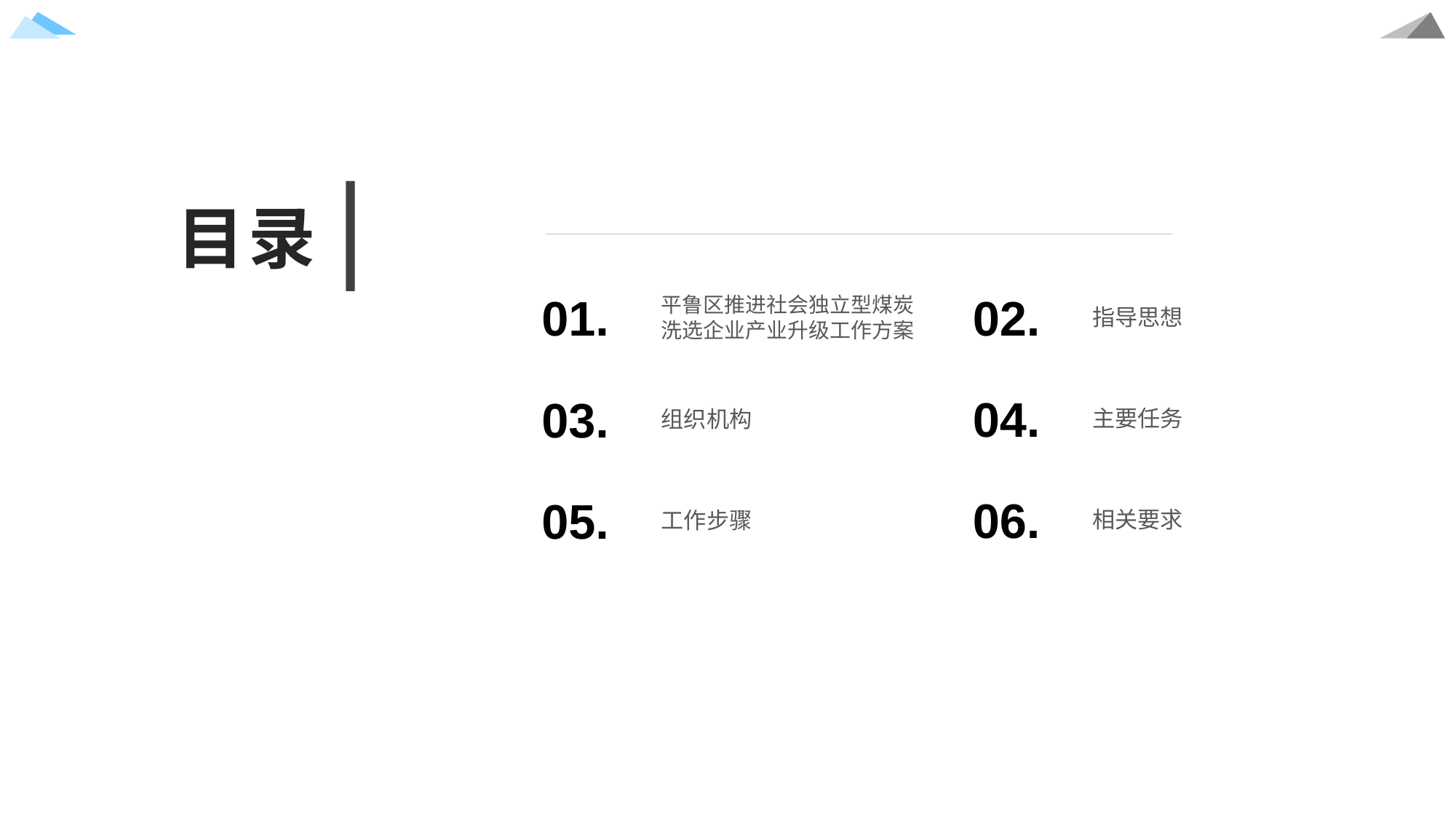

目录
01.
02.
平鲁区推进社会独立型煤炭洗选企业产业升级工作方案
指导思想
04.
03.
主要任务
组织机构
06.
05.
相关要求
工作步骤